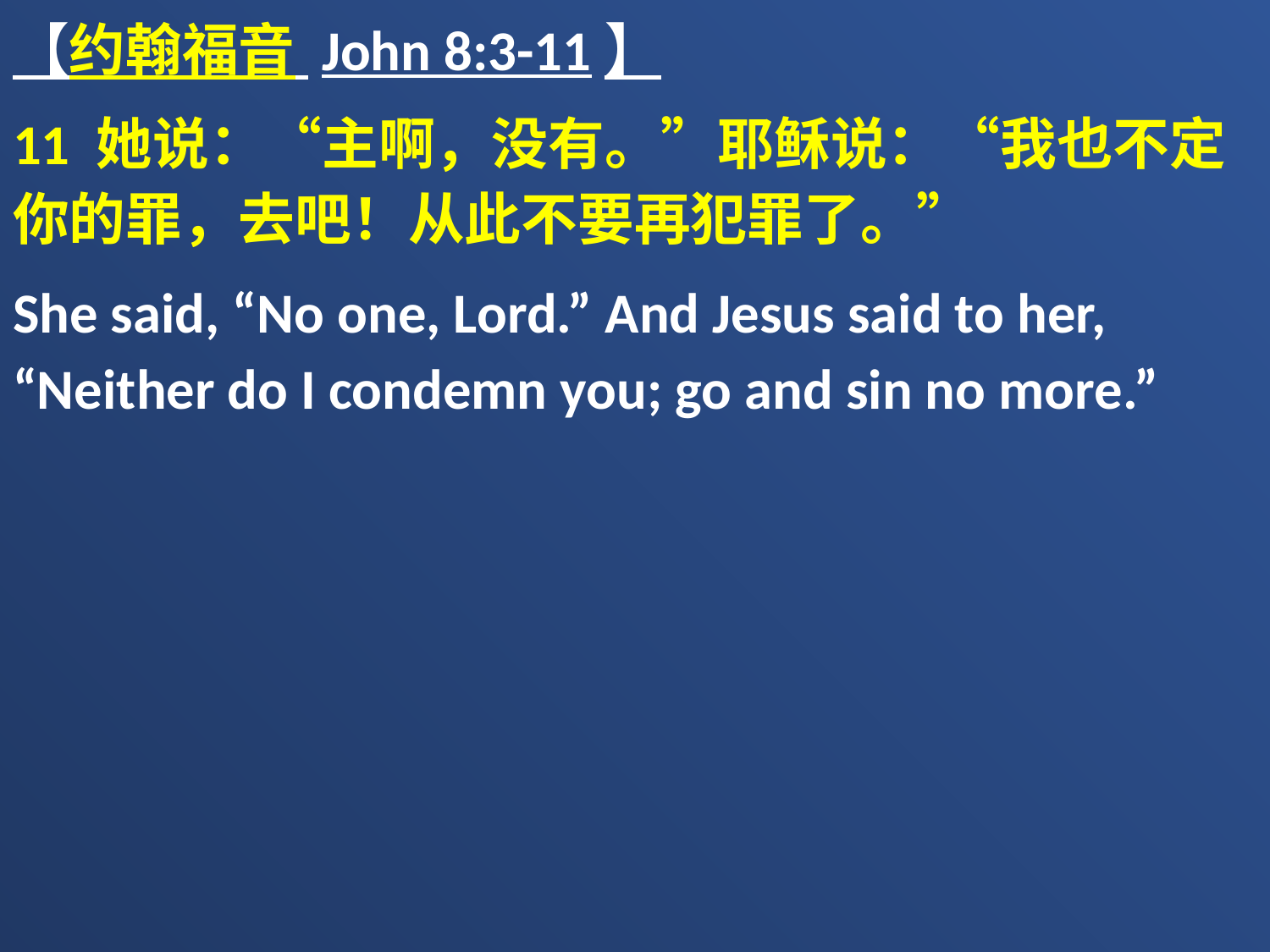

【约翰福音 John 8:3-11】
11 她说：“主啊，没有。”耶稣说：“我也不定你的罪，去吧！从此不要再犯罪了。”
She said, “No one, Lord.” And Jesus said to her, “Neither do I condemn you; go and sin no more.”